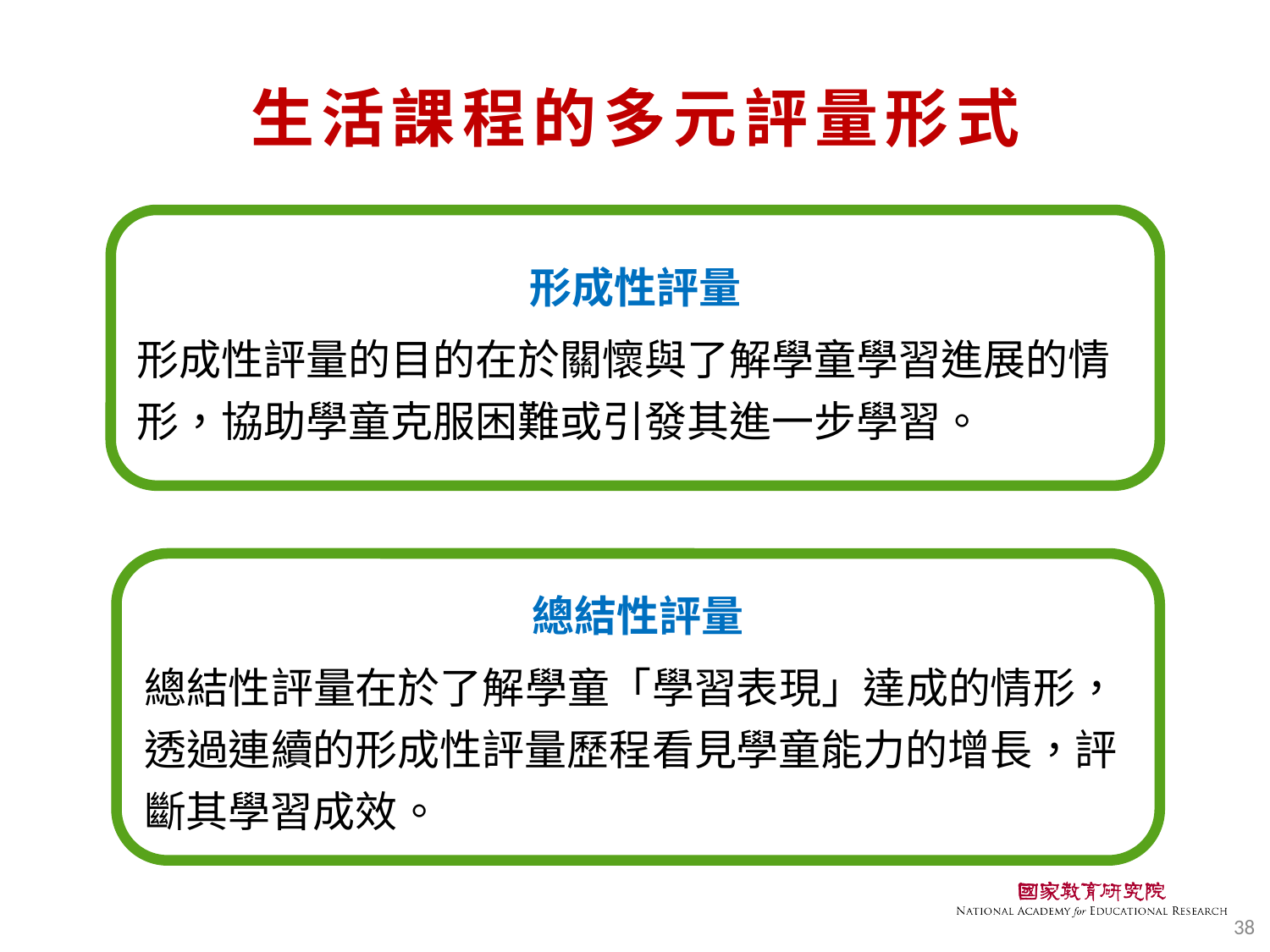

# 生活課程的多元評量形式
形成性評量
形成性評量的目的在於關懷與了解學童學習進展的情形，協助學童克服困難或引發其進一步學習。
總結性評量
總結性評量在於了解學童「學習表現」達成的情形，透過連續的形成性評量歷程看見學童能力的增長，評斷其學習成效。
38